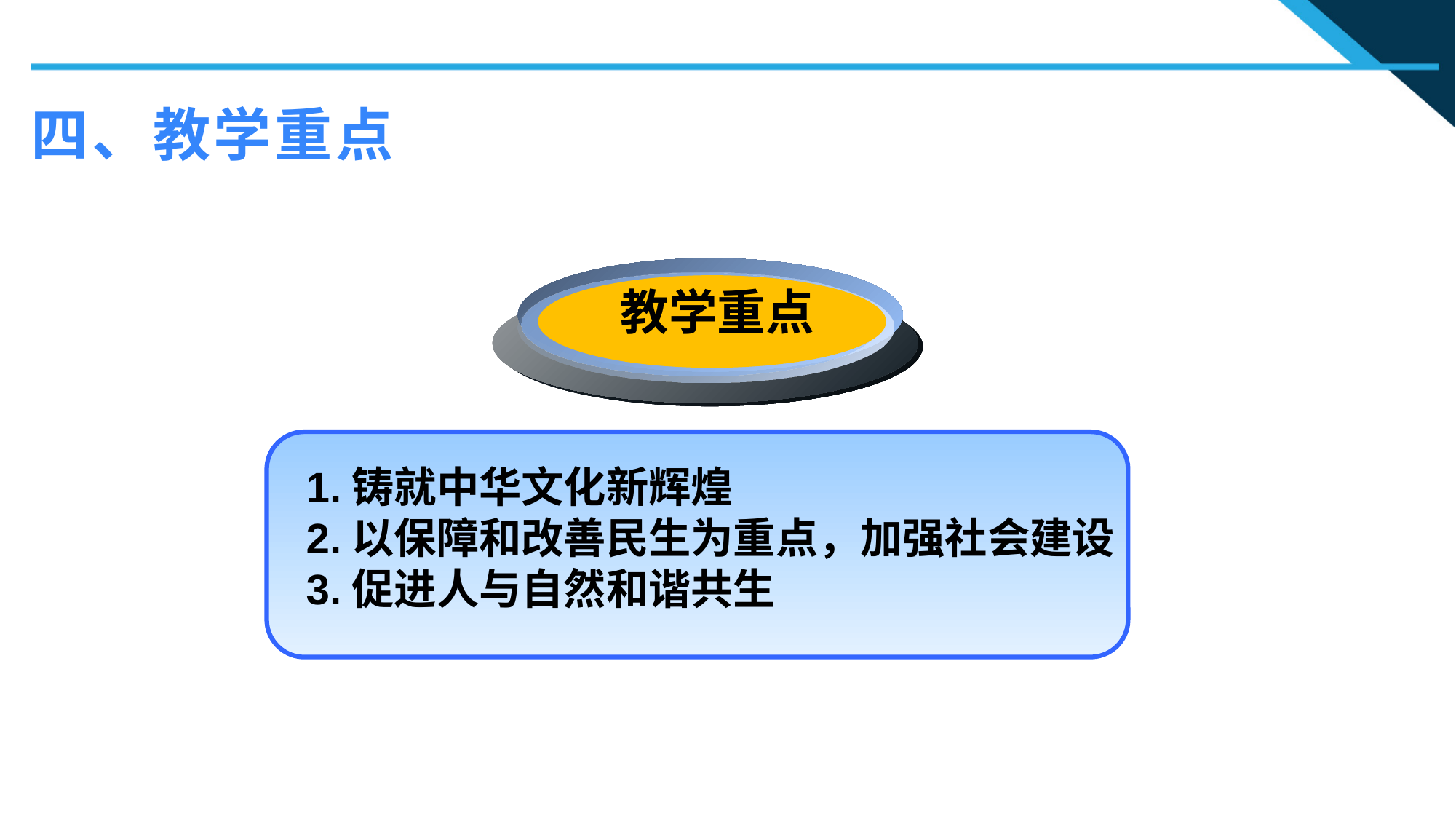

教学重点

四、教学重点
1.铸就中华文化新辉煌
2.以保障和改善民生为重点，加强社会建设
3.促进人与自然和谐共生